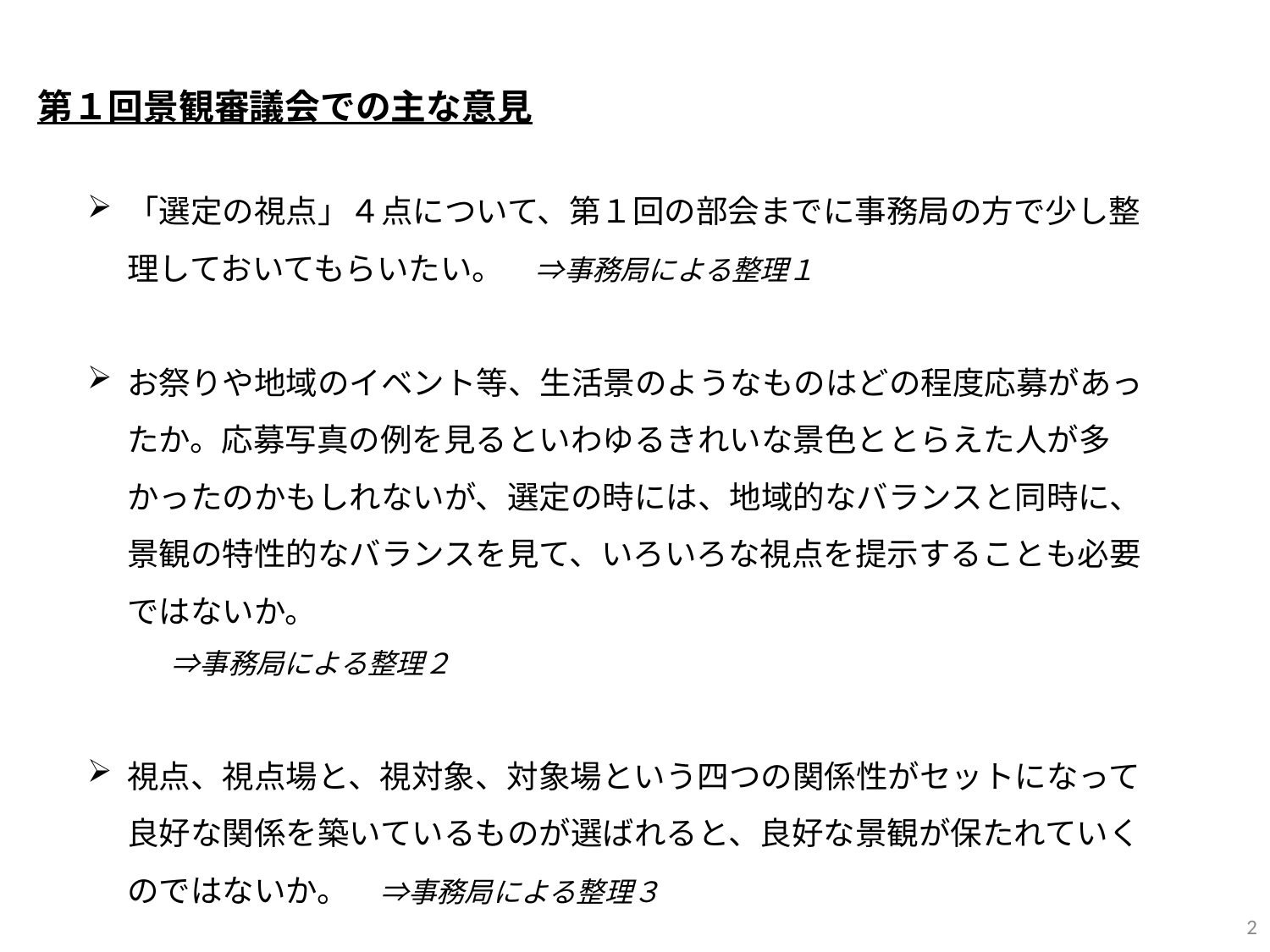

# 第１回景観審議会での主な意見
「選定の視点」４点について、第１回の部会までに事務局の方で少し整理しておいてもらいたい。　⇒事務局による整理１

お祭りや地域のイベント等、生活景のようなものはどの程度応募があったか。応募写真の例を見るといわゆるきれいな景色ととらえた人が多かったのかもしれないが、選定の時には、地域的なバランスと同時に、景観の特性的なバランスを見て、いろいろな視点を提示することも必要ではないか。
　　　⇒事務局による整理２

視点、視点場と、視対象、対象場という四つの関係性がセットになって良好な関係を築いているものが選ばれると、良好な景観が保たれていくのではないか。　⇒事務局による整理３
2